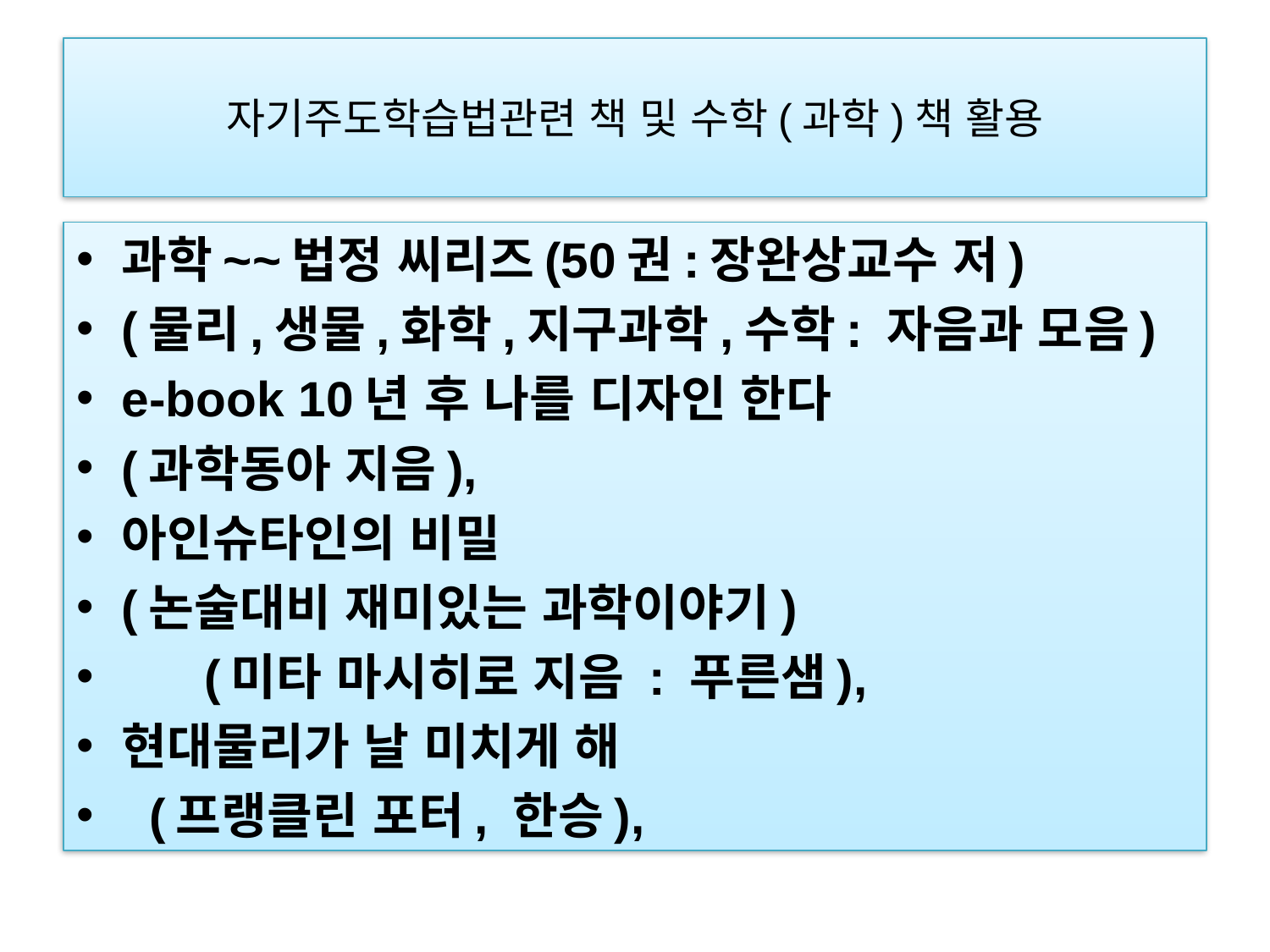

# 자기주도학습법관련 책 및 수학(과학)책 활용
과학~~법정 씨리즈(50권:장완상교수 저)
(물리,생물,화학,지구과학,수학: 자음과 모음)
e-book 10년 후 나를 디자인 한다
(과학동아 지음),
아인슈타인의 비밀
(논술대비 재미있는 과학이야기)
      (미타 마시히로 지음 : 푸른샘),
현대물리가 날 미치게 해
  (프랭클린 포터, 한승),